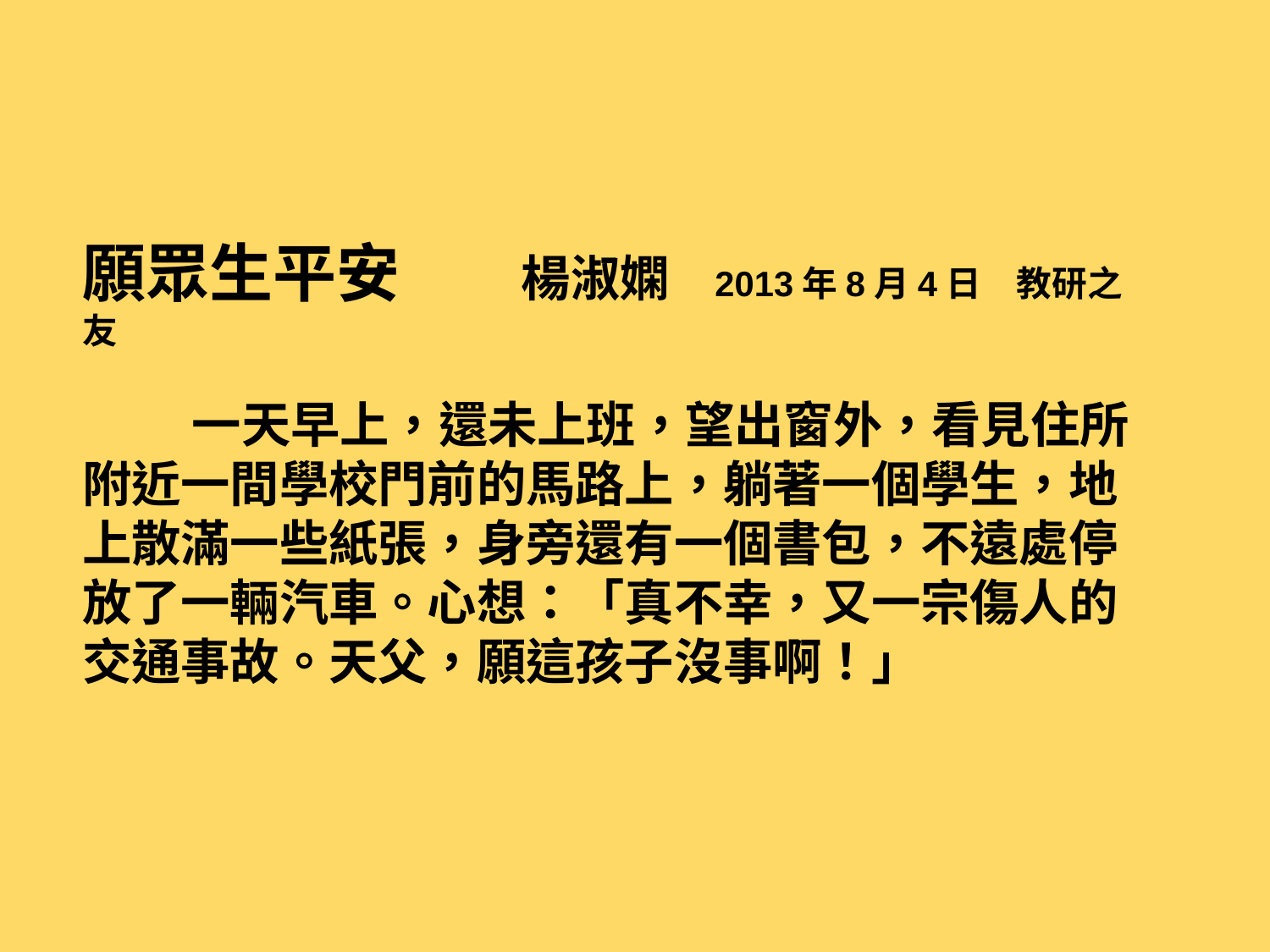

願眾生平安          楊淑嫻   2013年8月4日　教研之友
　
　　 一天早上，還未上班，望出窗外，看見住所附近一間學校門前的馬路上，躺著一個學生，地上散滿一些紙張，身旁還有一個書包，不遠處停放了一輛汽車。心想：「真不幸，又一宗傷人的交通事故。天父，願這孩子沒事啊！」